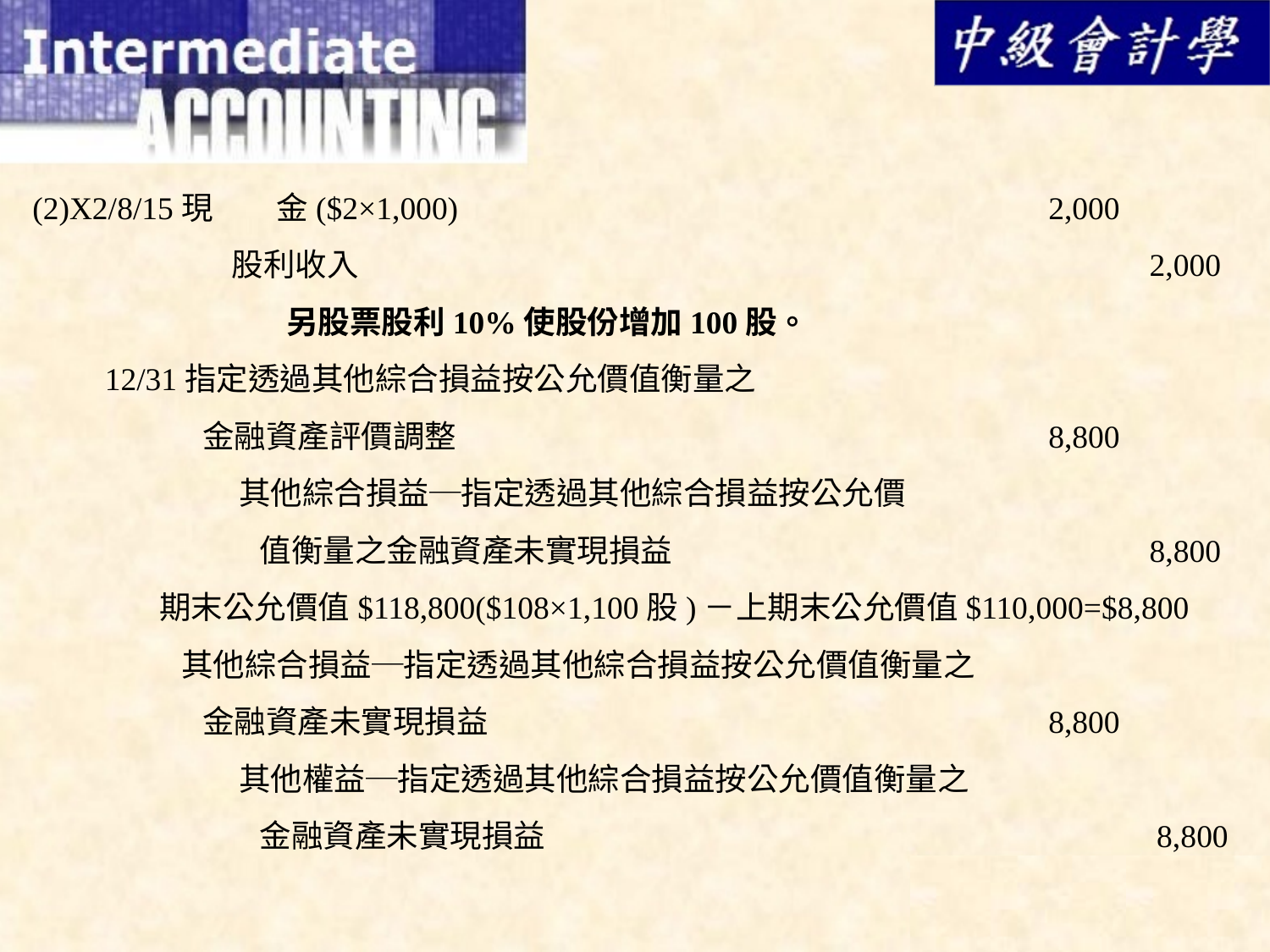

(2)X2/8/15現　　金($2×1,000)					2,000
	         股利收入						             2,000
		另股票股利10%使股份增加100股。
         12/31指定透過其他綜合損益按公允價值衡量之
	      金融資產評價調整					8,800
	          其他綜合損益─指定透過其他綜合損益按公允價
　　　　              值衡量之金融資產未實現損益			             8,800
	期末公允價值$118,800($108×1,100股)－上期末公允價值$110,000=$8,800
	  其他綜合損益─指定透過其他綜合損益按公允價值衡量之
	      金融資產未實現損益					8,800
	          其他權益─指定透過其他綜合損益按公允價值衡量之
	              金融資產未實現損益				              8,800